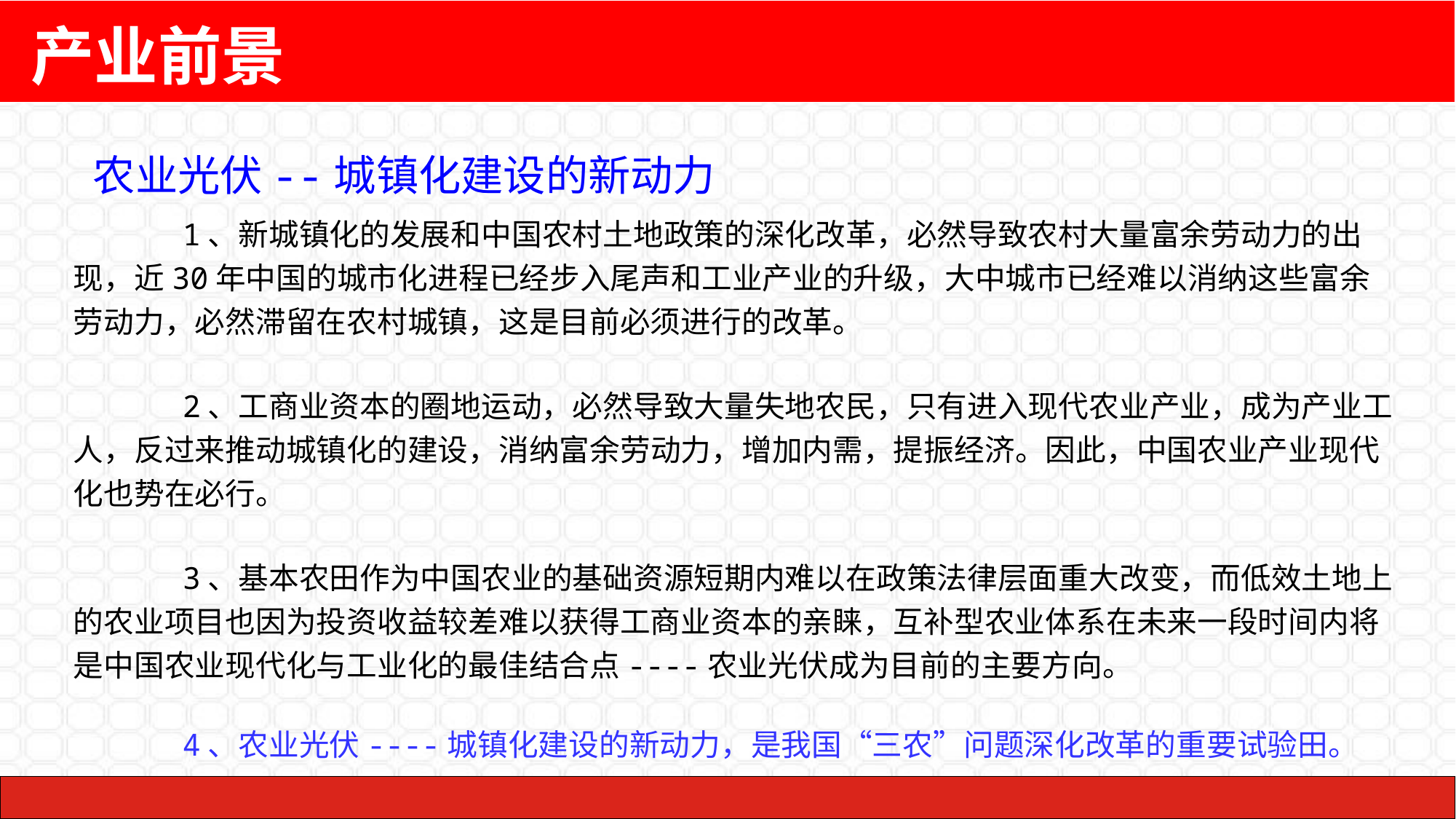

产业前景
 农业光伏--城镇化建设的新动力
      1、新城镇化的发展和中国农村土地政策的深化改革，必然导致农村大量富余劳动力的出现，近30年中国的城市化进程已经步入尾声和工业产业的升级，大中城市已经难以消纳这些富余劳动力，必然滞留在农村城镇，这是目前必须进行的改革。

      2、工商业资本的圈地运动，必然导致大量失地农民，只有进入现代农业产业，成为产业工人，反过来推动城镇化的建设，消纳富余劳动力，增加内需，提振经济。因此，中国农业产业现代化也势在必行。

      3、基本农田作为中国农业的基础资源短期内难以在政策法律层面重大改变，而低效土地上的农业项目也因为投资收益较差难以获得工商业资本的亲睐，互补型农业体系在未来一段时间内将是中国农业现代化与工业化的最佳结合点----农业光伏成为目前的主要方向。

      4、农业光伏----城镇化建设的新动力，是我国“三农”问题深化改革的重要试验田。